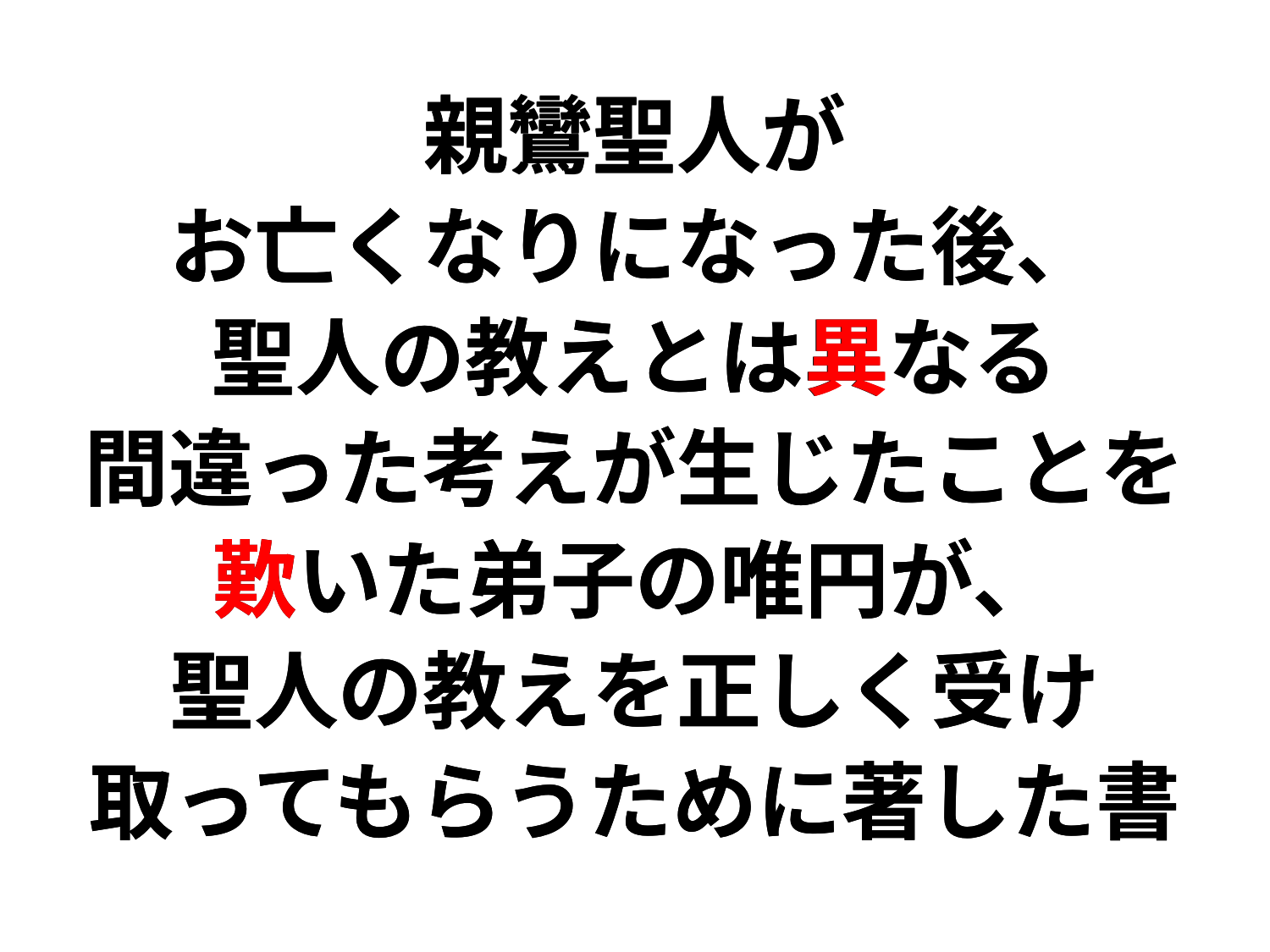

親鸞聖人が
お亡くなりになった後、
聖人の教えとは異なる
間違った考えが生じたことを歎いた弟子の唯円が、
聖人の教えを正しく受け
取ってもらうために著した書
親鸞聖人が
お亡くなりになった後、
聖人の教えとは異なる
間違った考えが生じたことを歎いた弟子の唯円が、
聖人の教えを正しく受け
取ってもらうために著した書